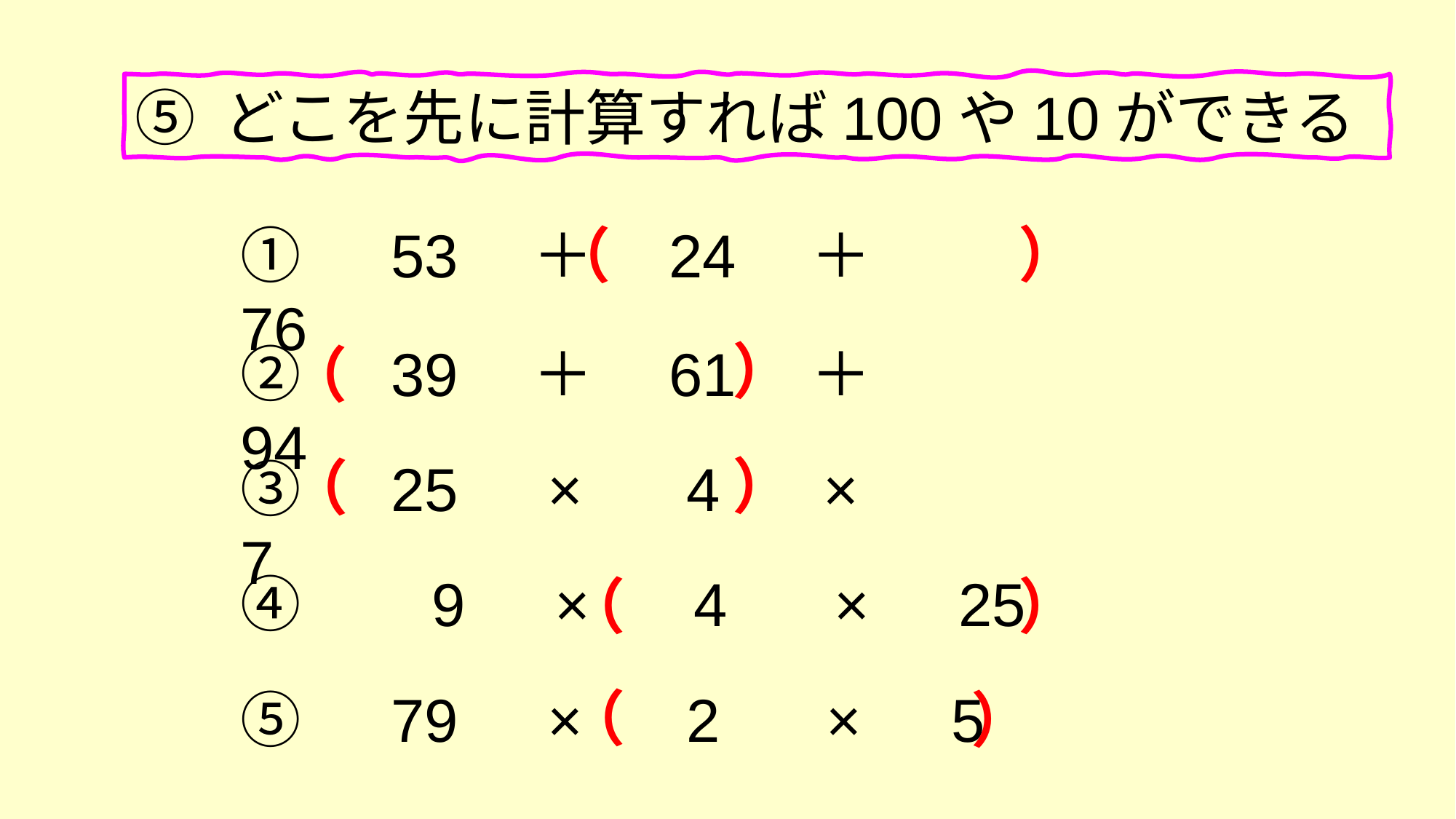

⑤ どこを先に計算すれば100や10ができる
）
①　53　＋　24　＋　76
（
）
②　39　＋　61　＋　94
（
）
（
③　25　×　 4　 ×　7
④　   9　×　 4 　×　25
）
（
（
⑤　79　×　 2 　×　5
）